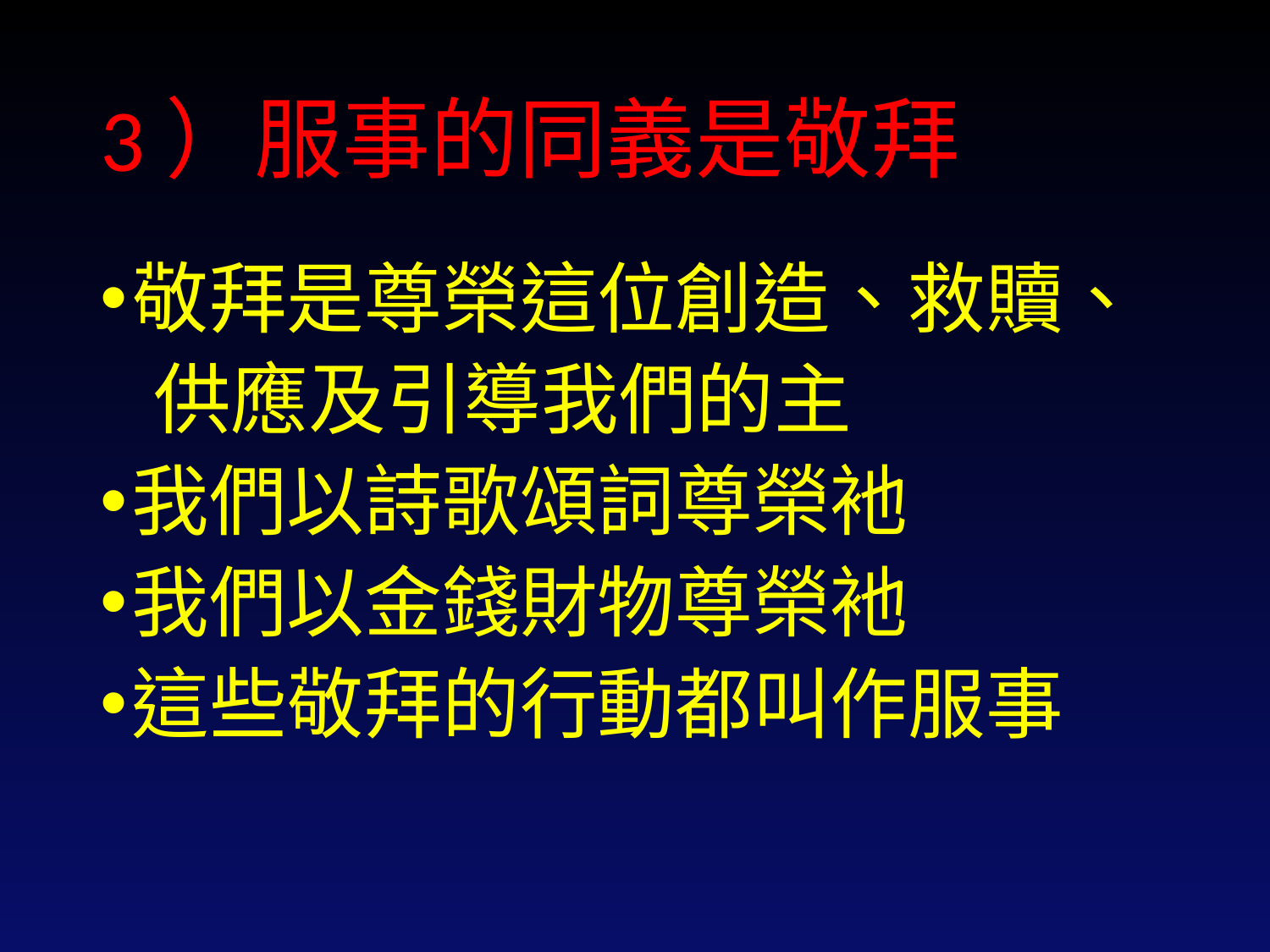

# 3）服事的同義是敬拜
敬拜是尊榮這位創造、救贖、
  供應及引導我們的主
我們以詩歌頌詞尊榮衪
我們以金錢財物尊榮衪
這些敬拜的行動都叫作服事